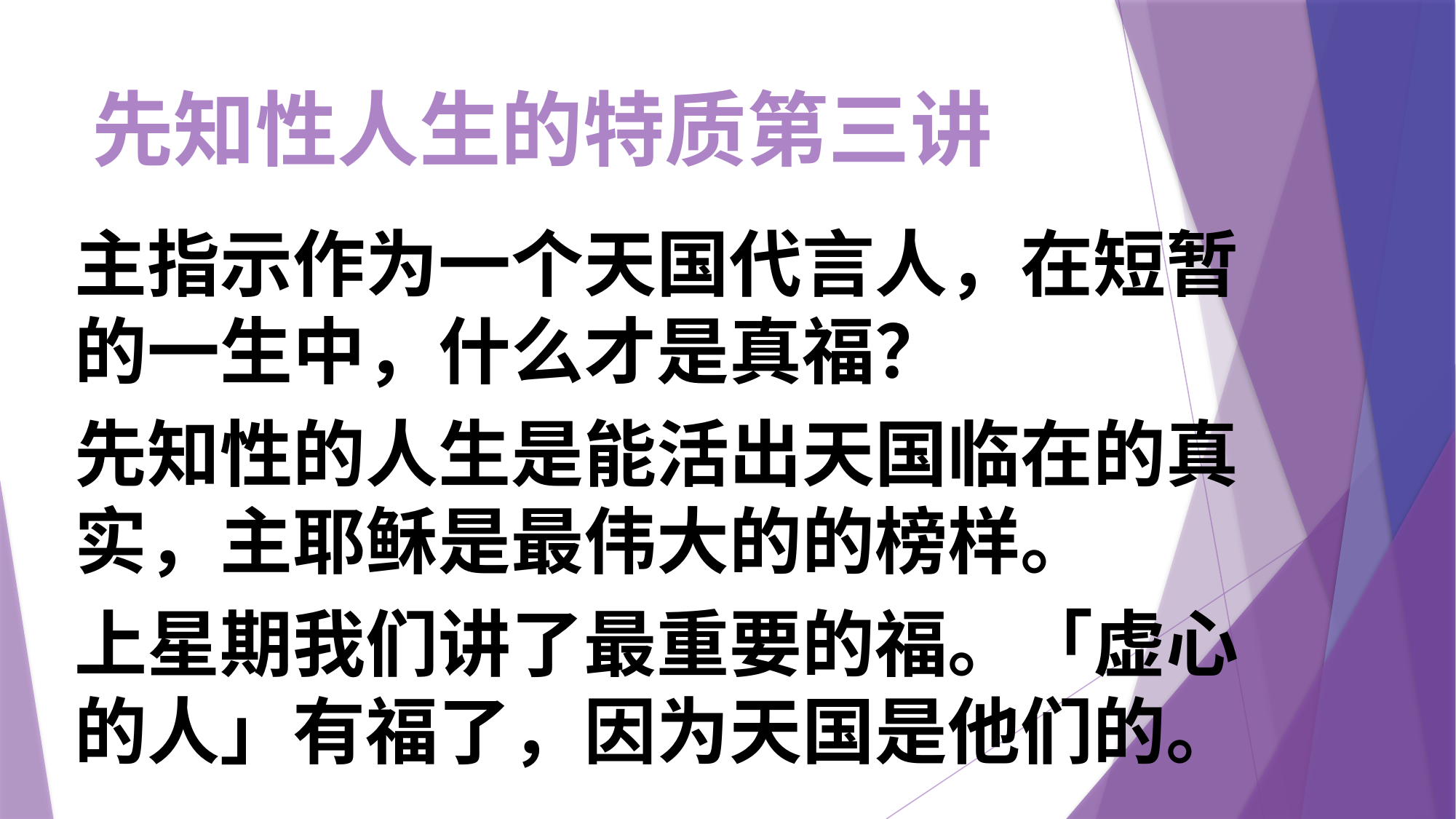

# 先知性人生的特质第三讲
主指示作为一个天国代言人，在短暂的一生中，什么才是真福？
先知性的人生是能活出天国临在的真实，主耶稣是最伟大的的榜样。
上星期我们讲了最重要的福。「虚心的人」有福了，因为天国是他们的。